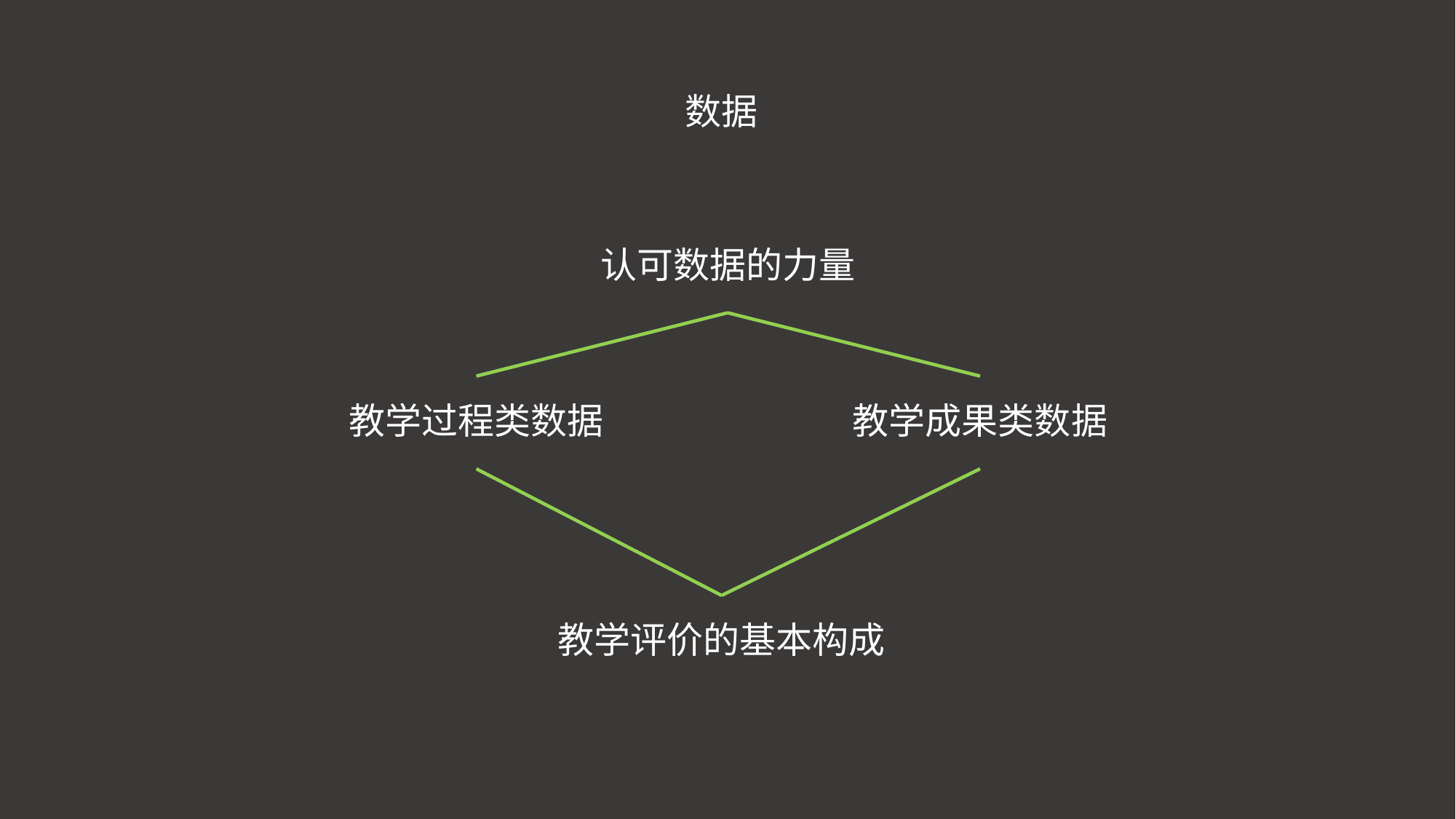

# 数据
认可数据的力量
教学过程类数据
教学成果类数据
教学评价的基本构成